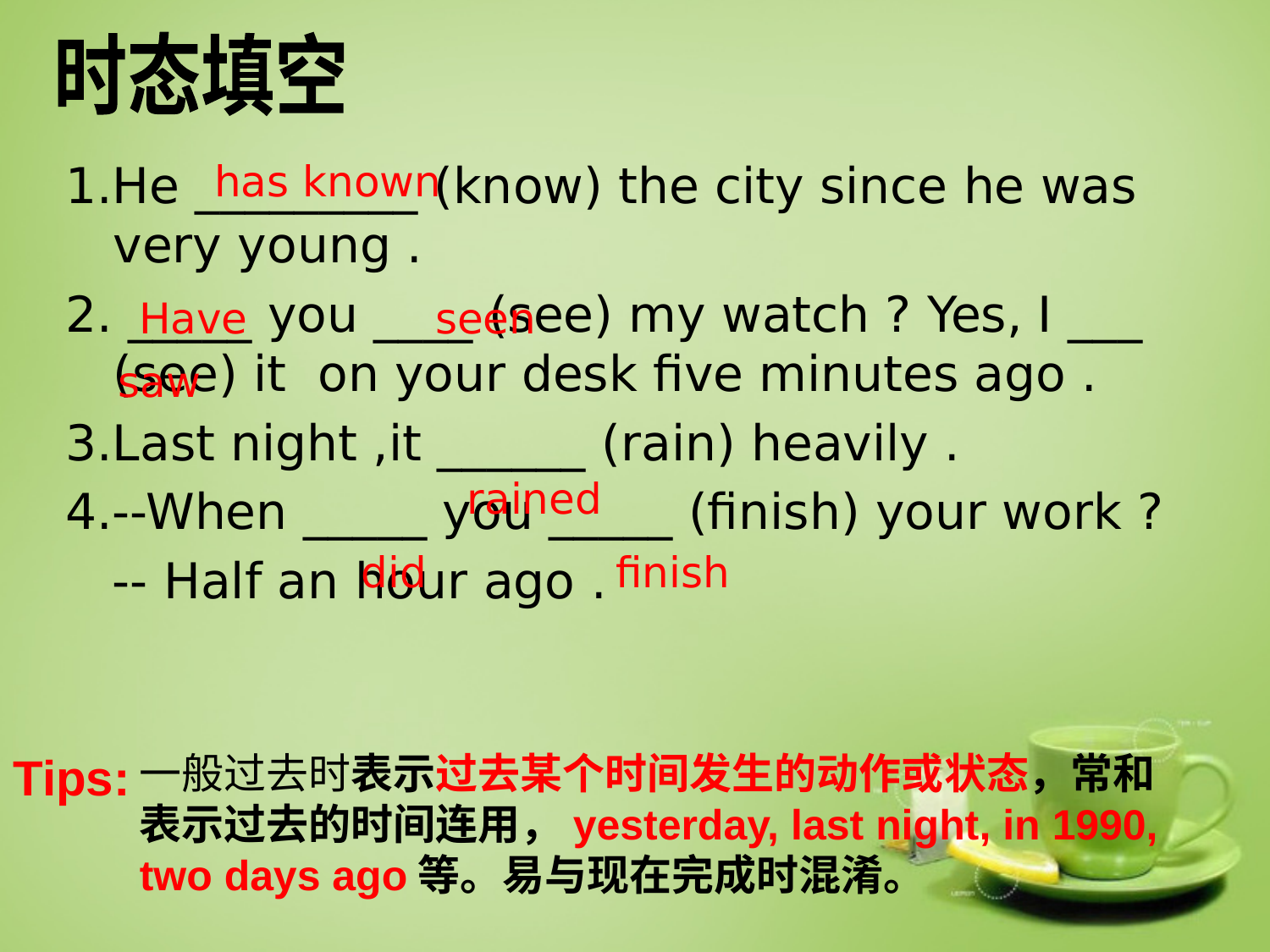

时态填空
1.He _________ (know) the city since he was very young .
2. _____ you ____ (see) my watch ? Yes, I ___ (see) it  on your desk five minutes ago .
3.Last night ,it ______ (rain) heavily .
4.--When _____ you _____ (finish) your work ?
   -- Half an hour ago .
has known
Have
seen
saw
rained
did
finish
Tips:
一般过去时表示过去某个时间发生的动作或状态，常和表示过去的时间连用，yesterday, last night, in 1990, two days ago等。易与现在完成时混淆。